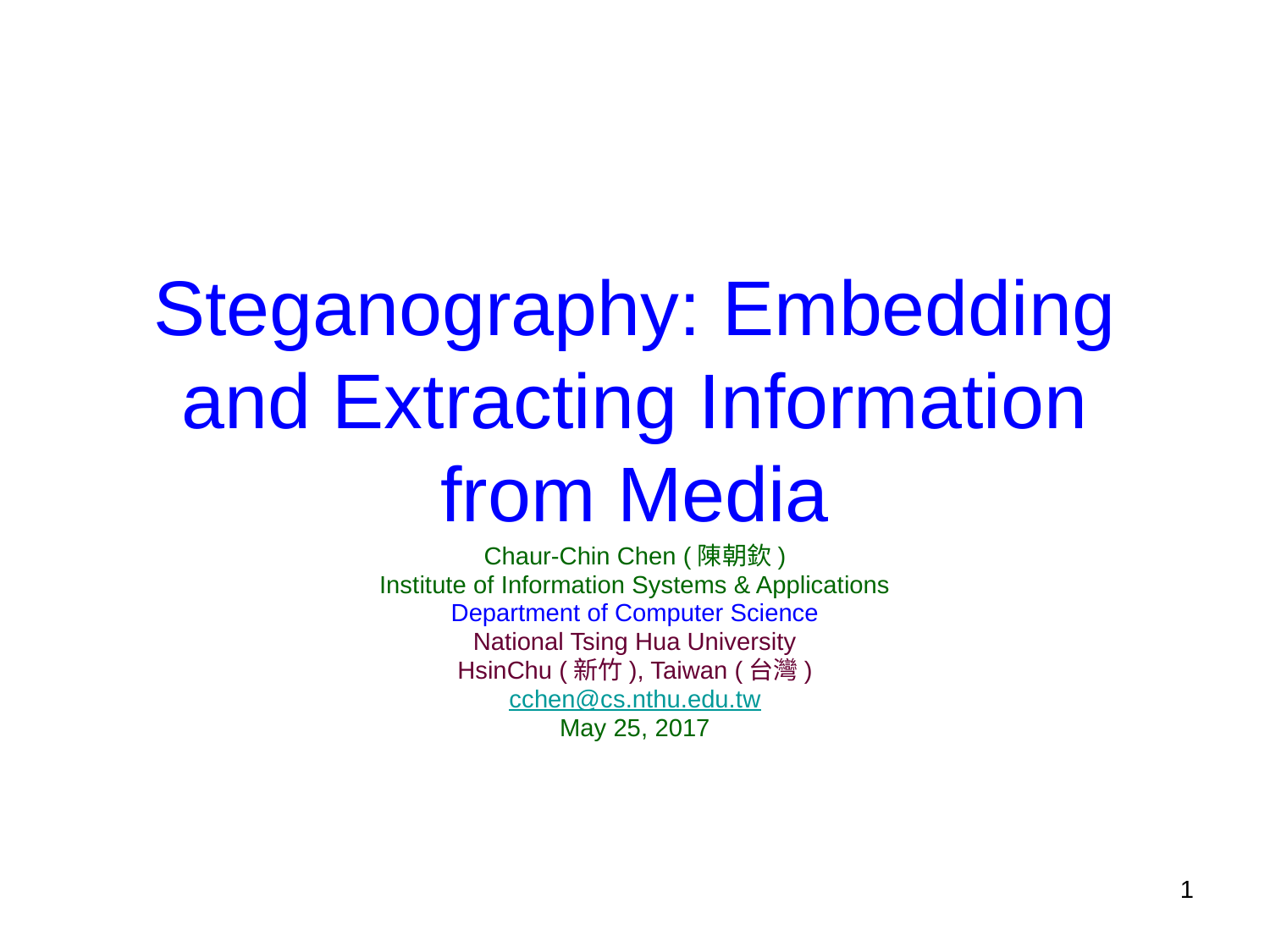

# Steganography: Embedding and Extracting Information from Media
Chaur-Chin Chen (陳朝欽)
Institute of Information Systems & Applications
Department of Computer Science
National Tsing Hua University
HsinChu (新竹), Taiwan (台灣)
cchen@cs.nthu.edu.tw
May 25, 2017
1